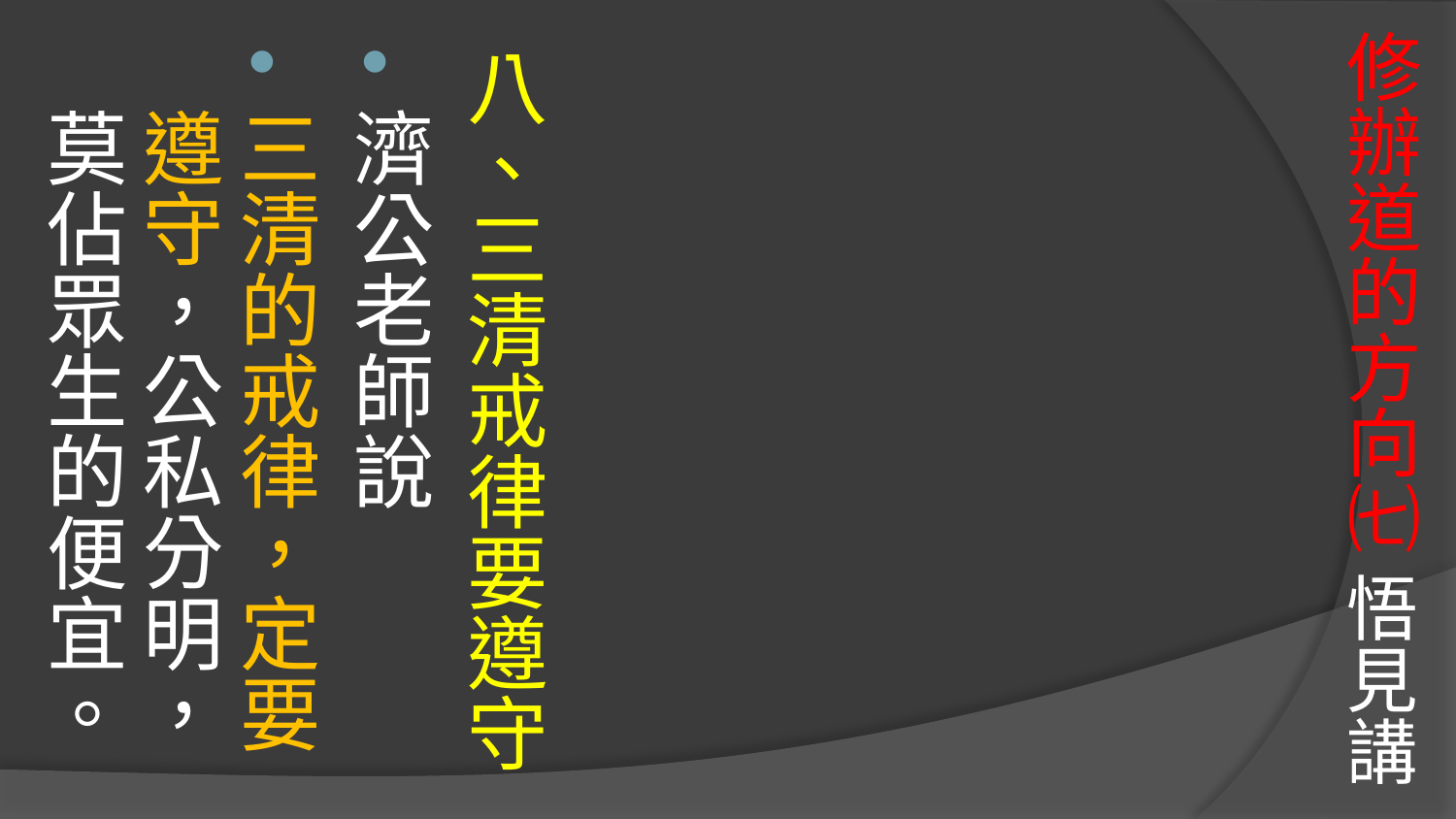

# 修辦道的方向㈦ 悟見講
八、三清戒律要遵守
濟公老師說
三清的戒律，定要遵守，公私分明，莫佔眾生的便宜。